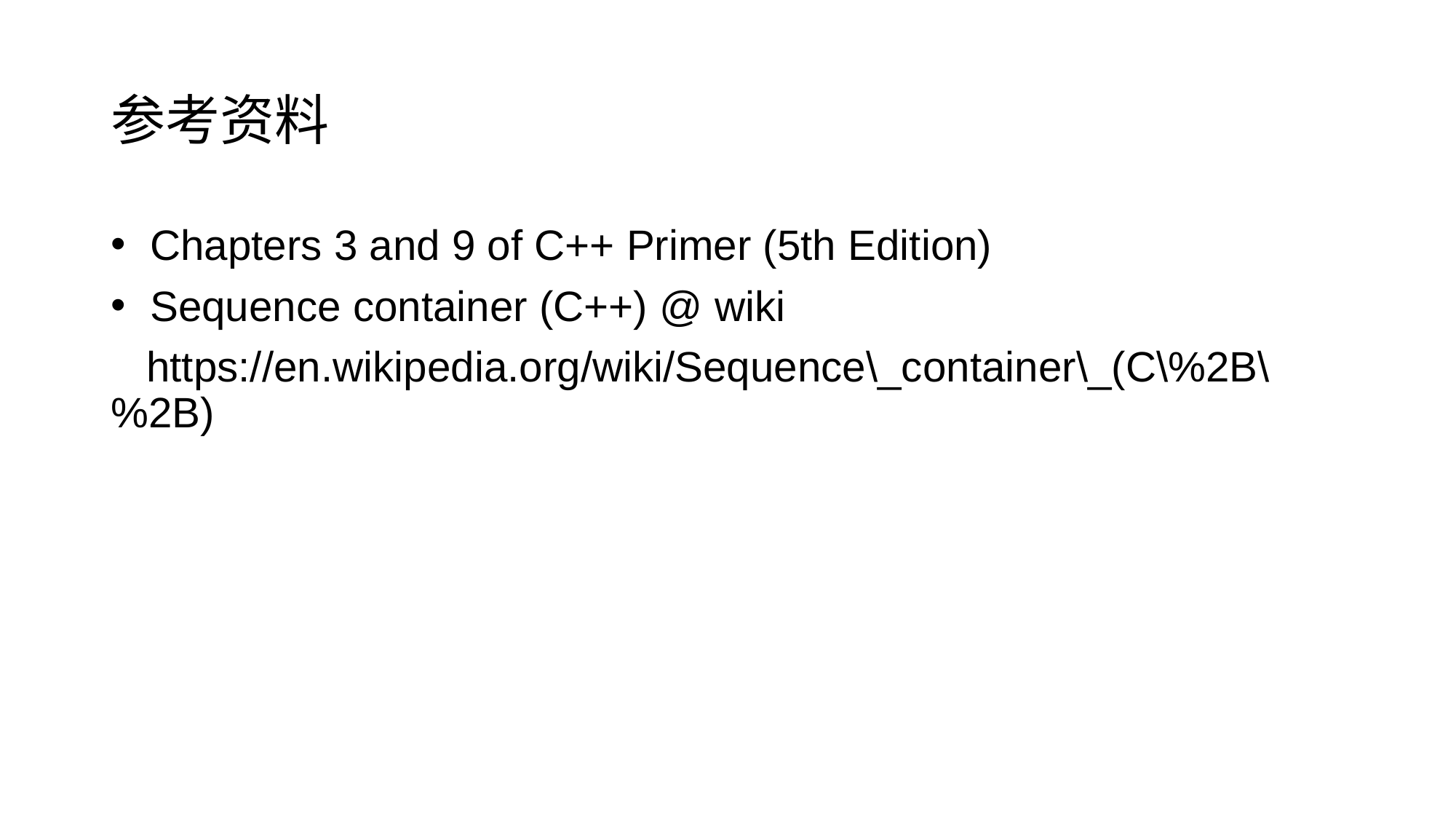

# 参考资料
 Chapters 3 and 9 of C++ Primer (5th Edition)
 Sequence container (C++) @ wiki
   https://en.wikipedia.org/wiki/Sequence\_container\_(C\%2B\%2B)